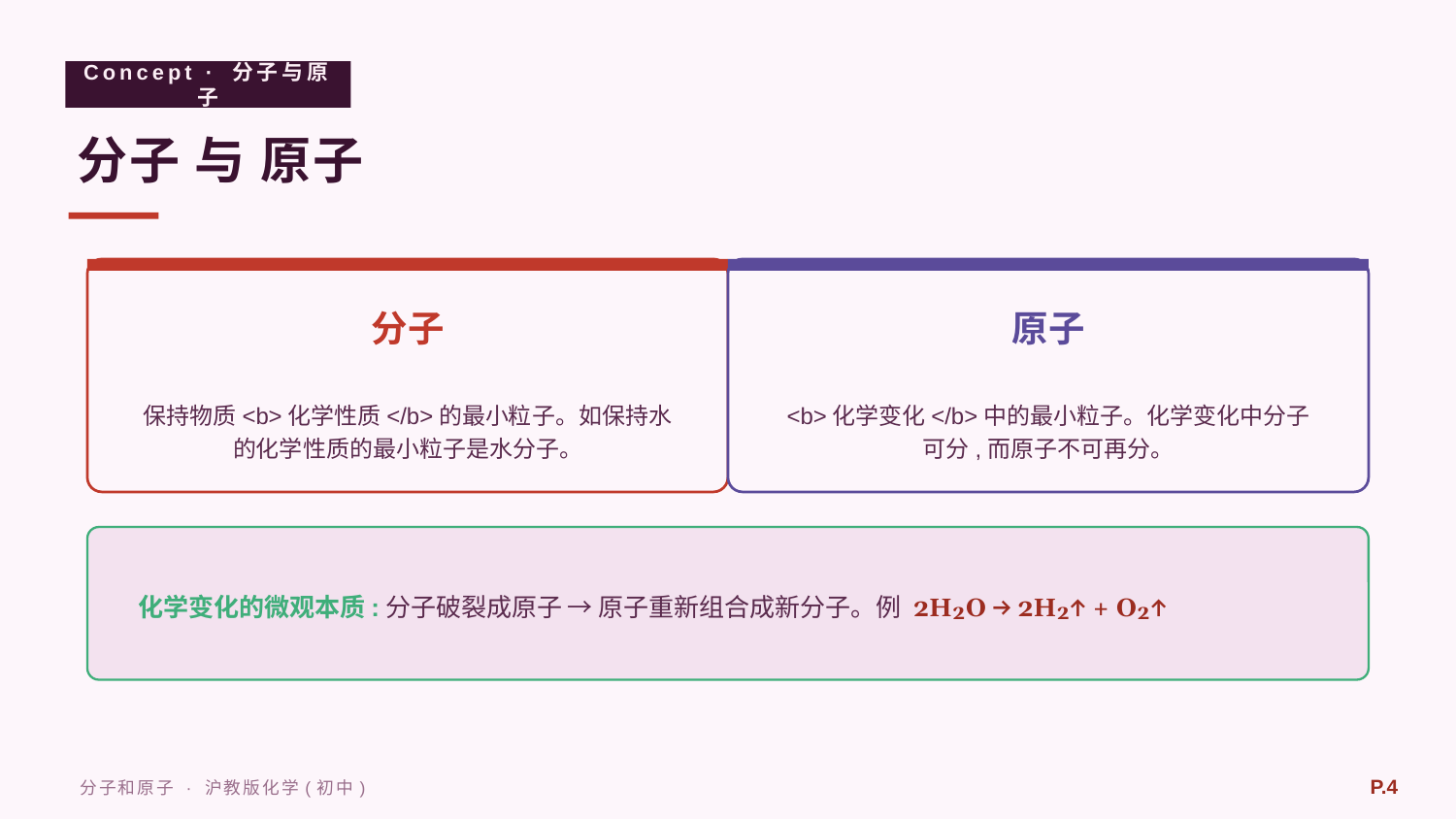

Concept · 分子与原子

分子 与 原子

分子
原子
保持物质<b>化学性质</b>的最小粒子。如保持水的化学性质的最小粒子是水分子。
<b>化学变化</b>中的最小粒子。化学变化中分子可分,而原子不可再分。

化学变化的微观本质:分子破裂成原子 → 原子重新组合成新分子。例 2H₂O → 2H₂↑ + O₂↑
P.4
分子和原子 · 沪教版化学(初中)